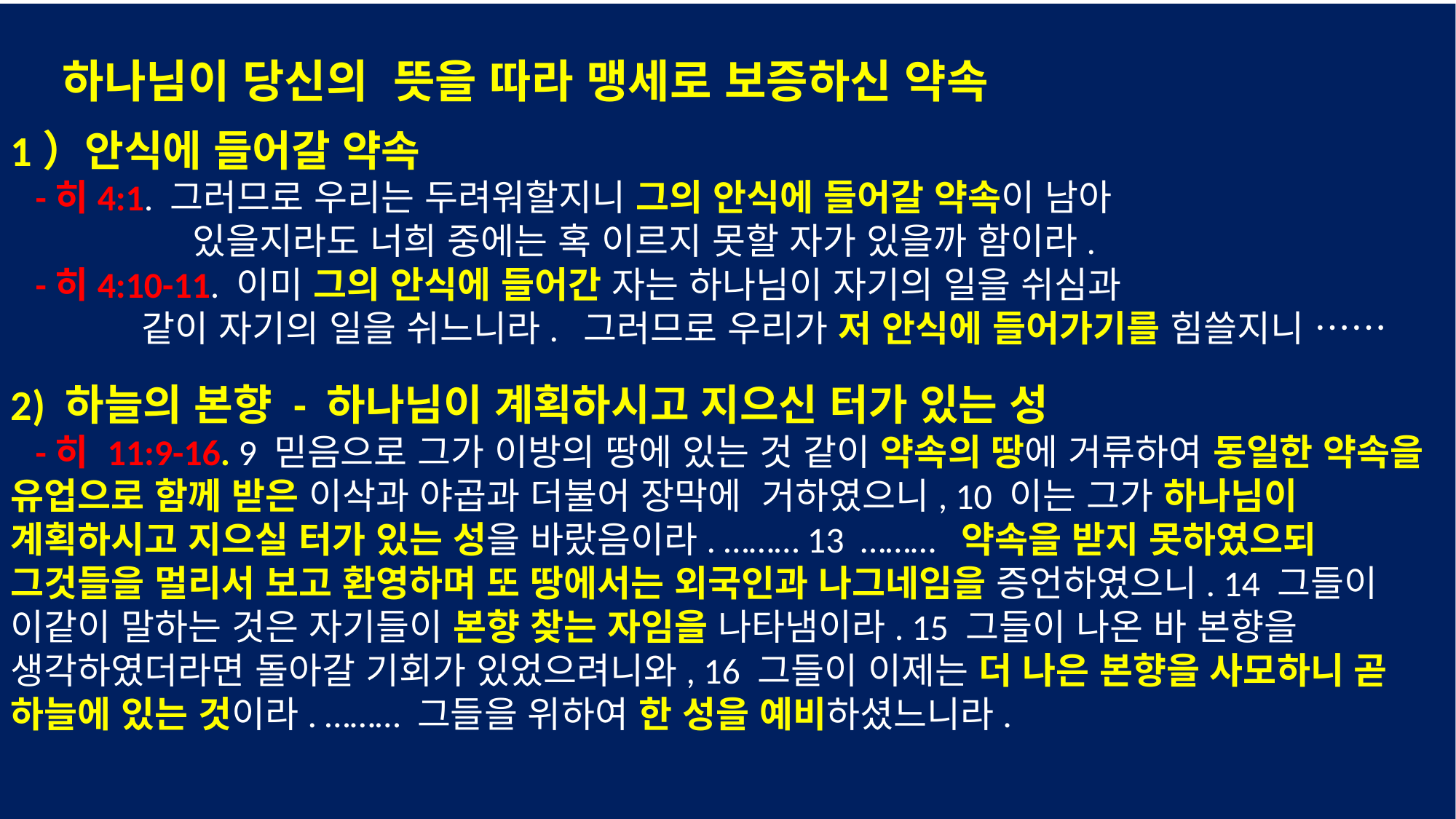

하나님이 당신의  뜻을 따라 맹세로 보증하신 약속

1）안식에 들어갈 약속
   -히4:1. 그러므로 우리는 두려워할지니 그의 안식에 들어갈 약속이 남아
                 있을지라도 너희 중에는 혹 이르지 못할 자가 있을까 함이라.
   -히4:10-11. 이미 그의 안식에 들어간 자는 하나님이 자기의 일을 쉬심과
            같이 자기의 일을 쉬느니라.  그러므로 우리가 저 안식에 들어가기를 힘쓸지니 ……

2) 하늘의 본향 - 하나님이 계획하시고 지으신 터가 있는 성
   -히 11:9-16. 9 믿음으로 그가 이방의 땅에 있는 것 같이 약속의 땅에 거류하여 동일한 약속을 유업으로 함께 받은 이삭과 야곱과 더불어 장막에  거하였으니, 10 이는 그가 하나님이 계획하시고 지으실 터가 있는 성을 바랐음이라. ……… 13  ………  약속을 받지 못하였으되 그것들을 멀리서 보고 환영하며 또 땅에서는 외국인과 나그네임을 증언하였으니. 14 그들이 이같이 말하는 것은 자기들이 본향 찾는 자임을 나타냄이라. 15 그들이 나온 바 본향을 생각하였더라면 돌아갈 기회가 있었으려니와, 16 그들이 이제는 더 나은 본향을 사모하니 곧 하늘에 있는 것이라. ……… 그들을 위하여 한 성을 예비하셨느니라.